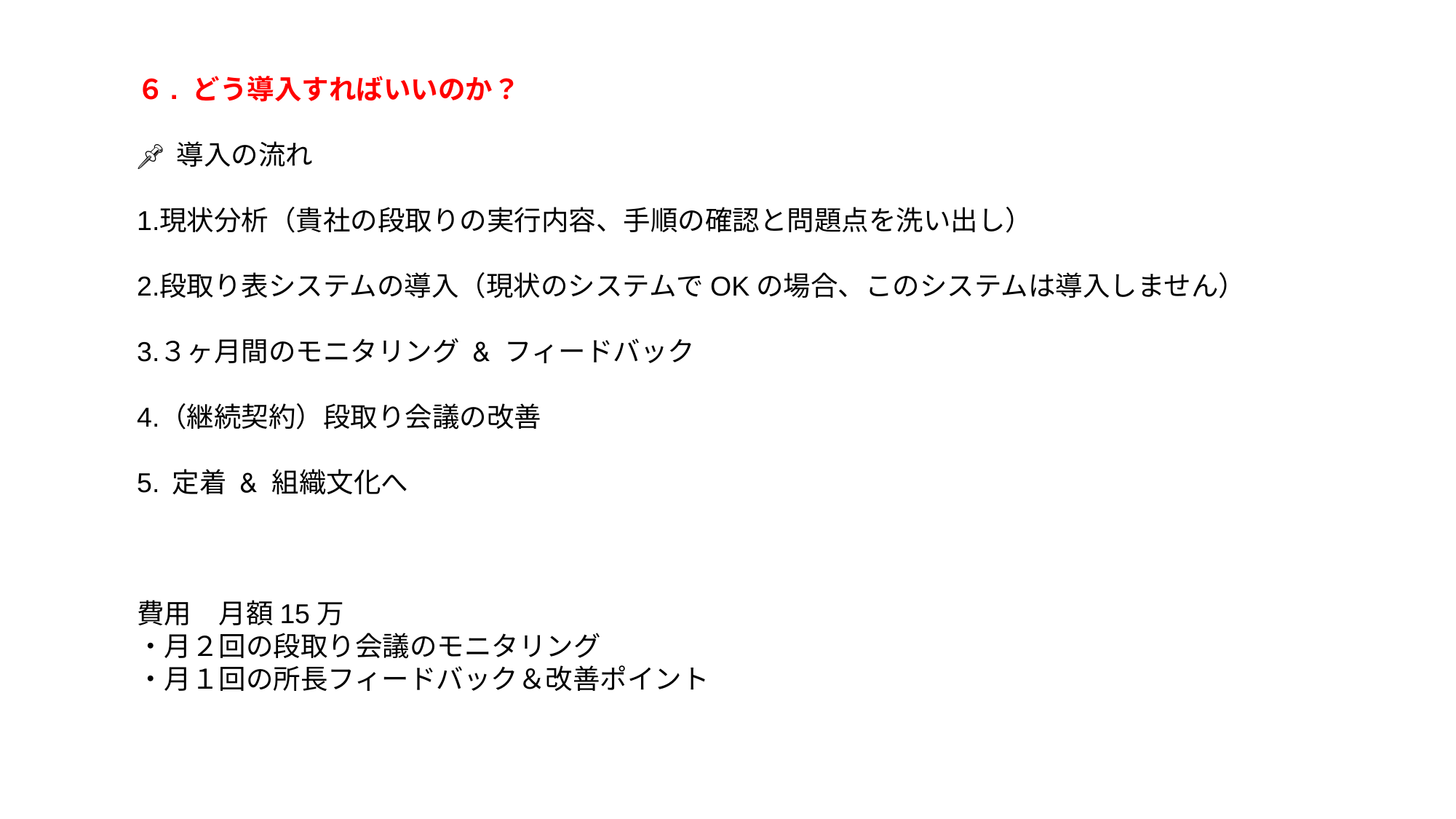

６. どう導入すればいいのか？

📌 導入の流れ

現状分析（貴社の段取りの実行内容、手順の確認と問題点を洗い出し）

段取り表システムの導入（現状のシステムでOKの場合、このシステムは導入しません）

３ヶ月間のモニタリング & フィードバック

（継続契約）段取り会議の改善

 定着 & 組織文化へ

費用　月額15万
・月２回の段取り会議のモニタリング
・月１回の所長フィードバック＆改善ポイント